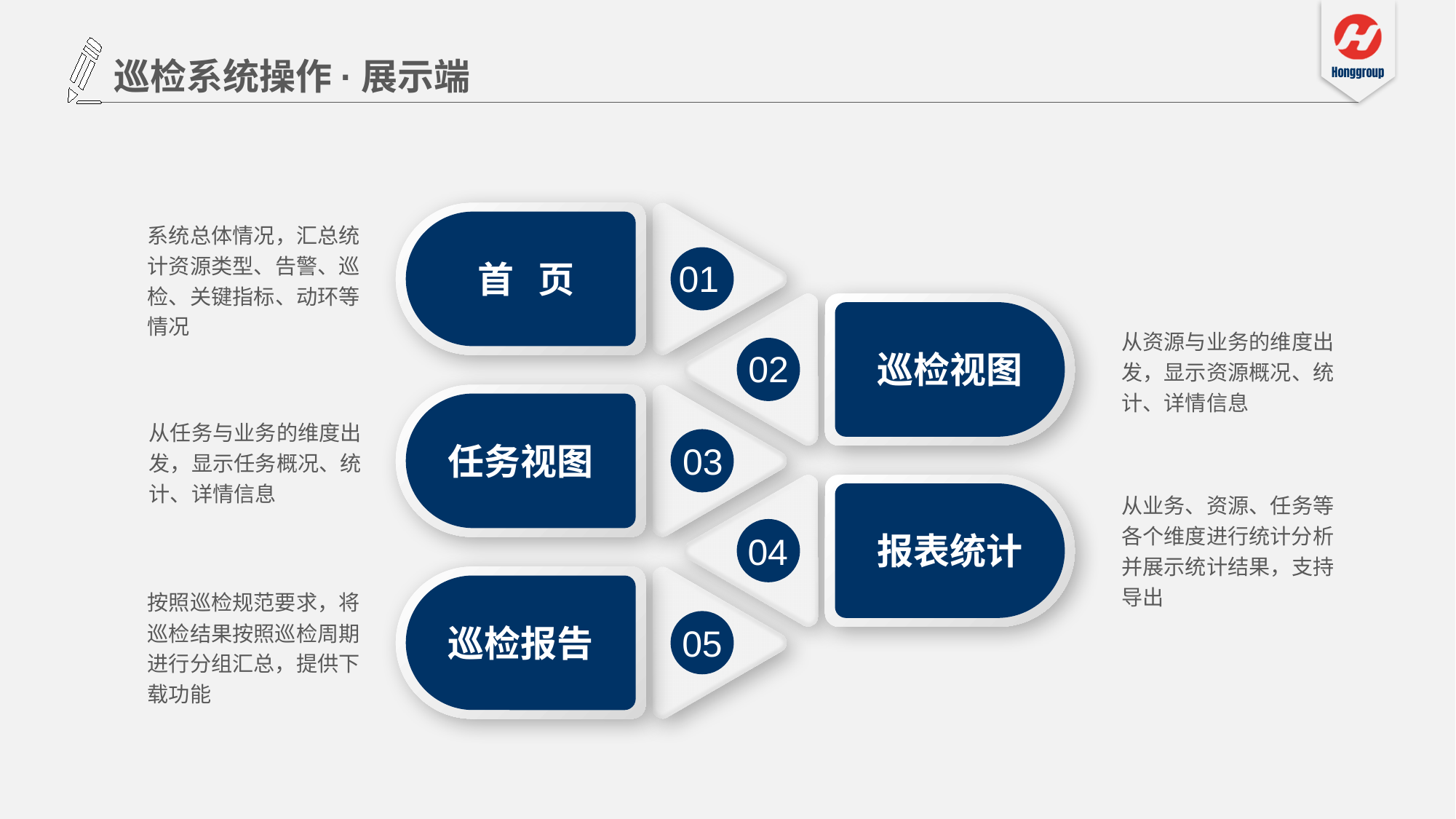

巡检系统操作·展示端

01

  首   页
系统总体情况，汇总统计资源类型、告警、巡检、关键指标、动环等情况

02

巡检视图
从资源与业务的维度出发，显示资源概况、统计、详情信息

03

任务视图
从任务与业务的维度出发，显示任务概况、统计、详情信息

04

报表统计
从业务、资源、任务等各个维度进行统计分析并展示统计结果，支持导出

05

巡检报告
按照巡检规范要求，将巡检结果按照巡检周期进行分组汇总，提供下载功能